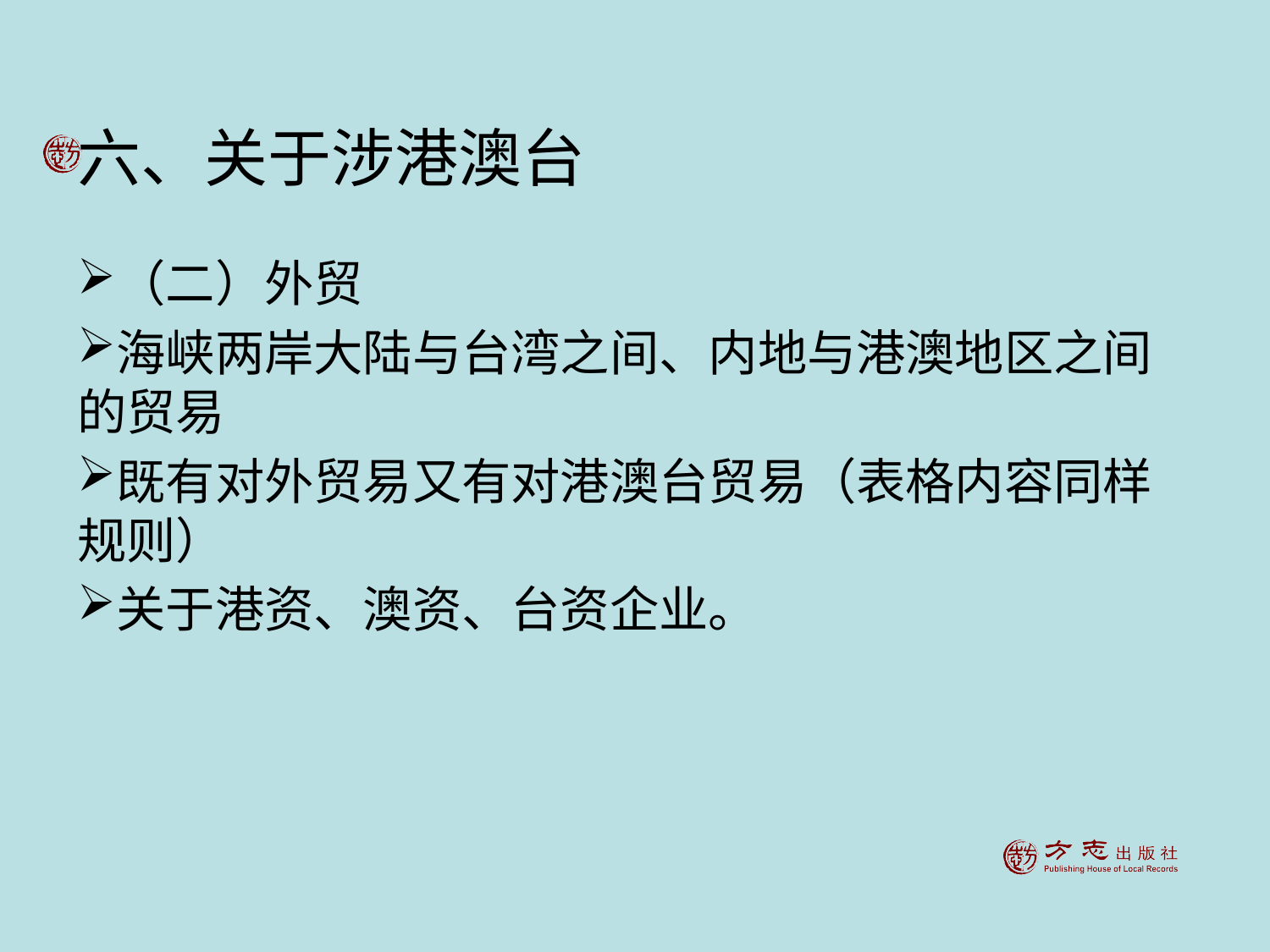

# 六、关于涉港澳台
（二）外贸
海峡两岸大陆与台湾之间、内地与港澳地区之间的贸易
既有对外贸易又有对港澳台贸易（表格内容同样规则）
关于港资、澳资、台资企业。